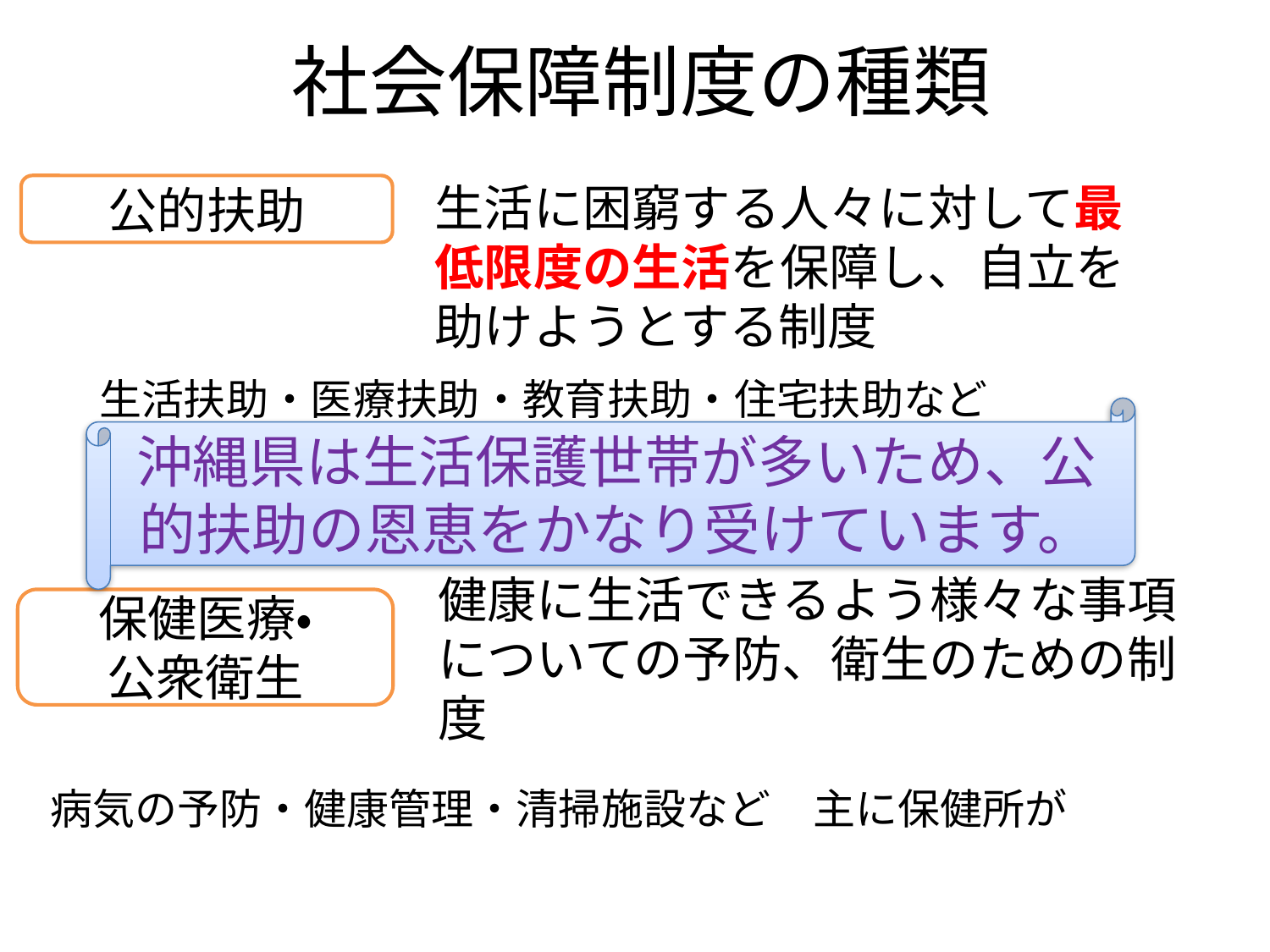

# 社会保障制度の種類
生活に困窮する人々に対して最低限度の生活を保障し、自立を助けようとする制度
公的扶助
生活扶助・医療扶助・教育扶助・住宅扶助など
沖縄県は生活保護世帯が多いため、公的扶助の恩恵をかなり受けています。
保健医療・
公衆衛生
健康に生活できるよう様々な事項についての予防、衛生のための制度
病気の予防・健康管理・清掃施設など　主に保健所が